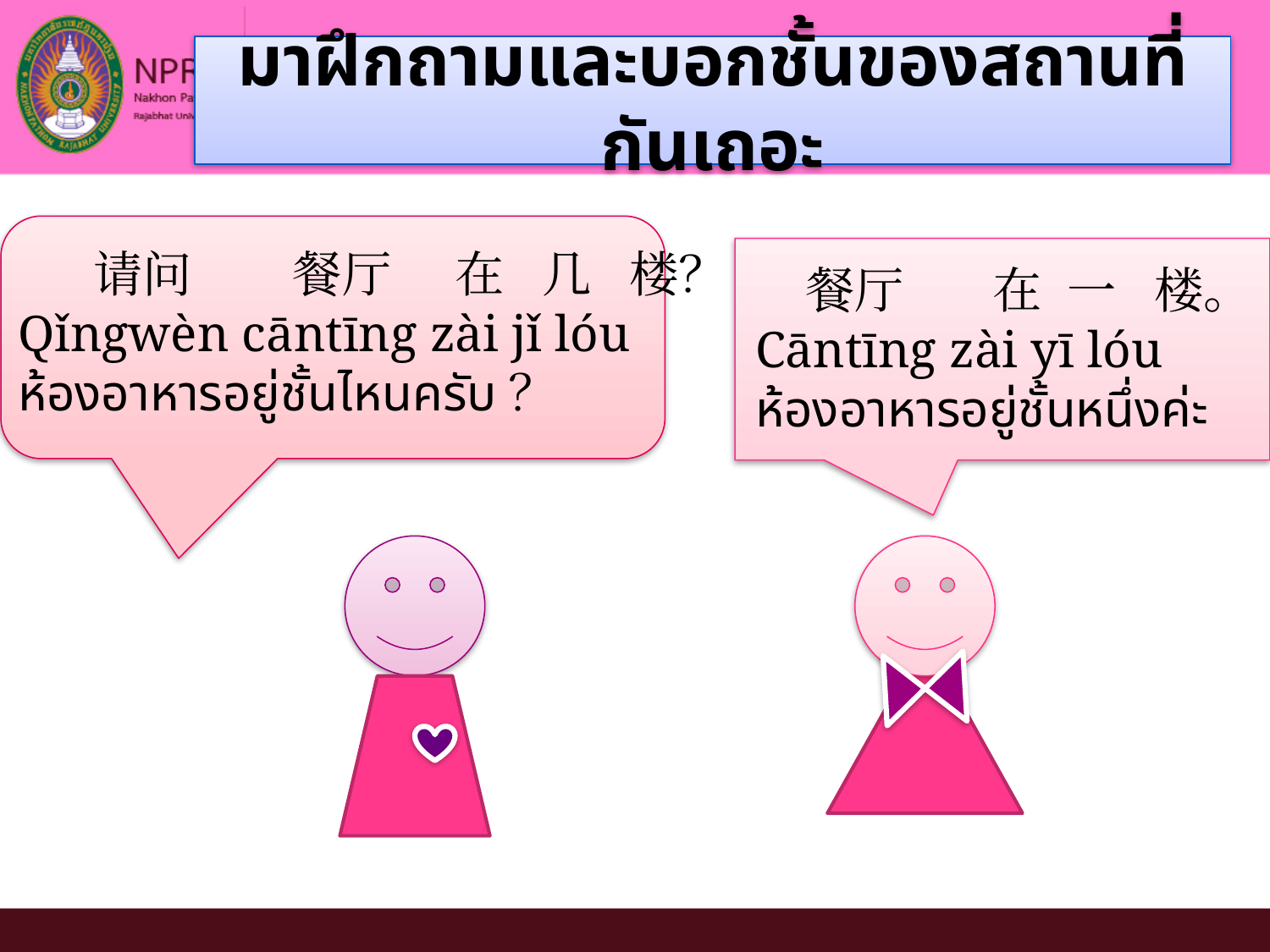

# มาฝึกถามและบอกชั้นของสถานที่กันเถอะ

     请问        餐厅     在   几   楼？
Qǐngwèn cāntīng zài jǐ lóu
ห้องอาหารอยู่ชั้นไหนครับ？

   餐厅       在  一   楼。
Cāntīng zài yī lóu
ห้องอาหารอยู่ชั้นหนึ่งค่ะ